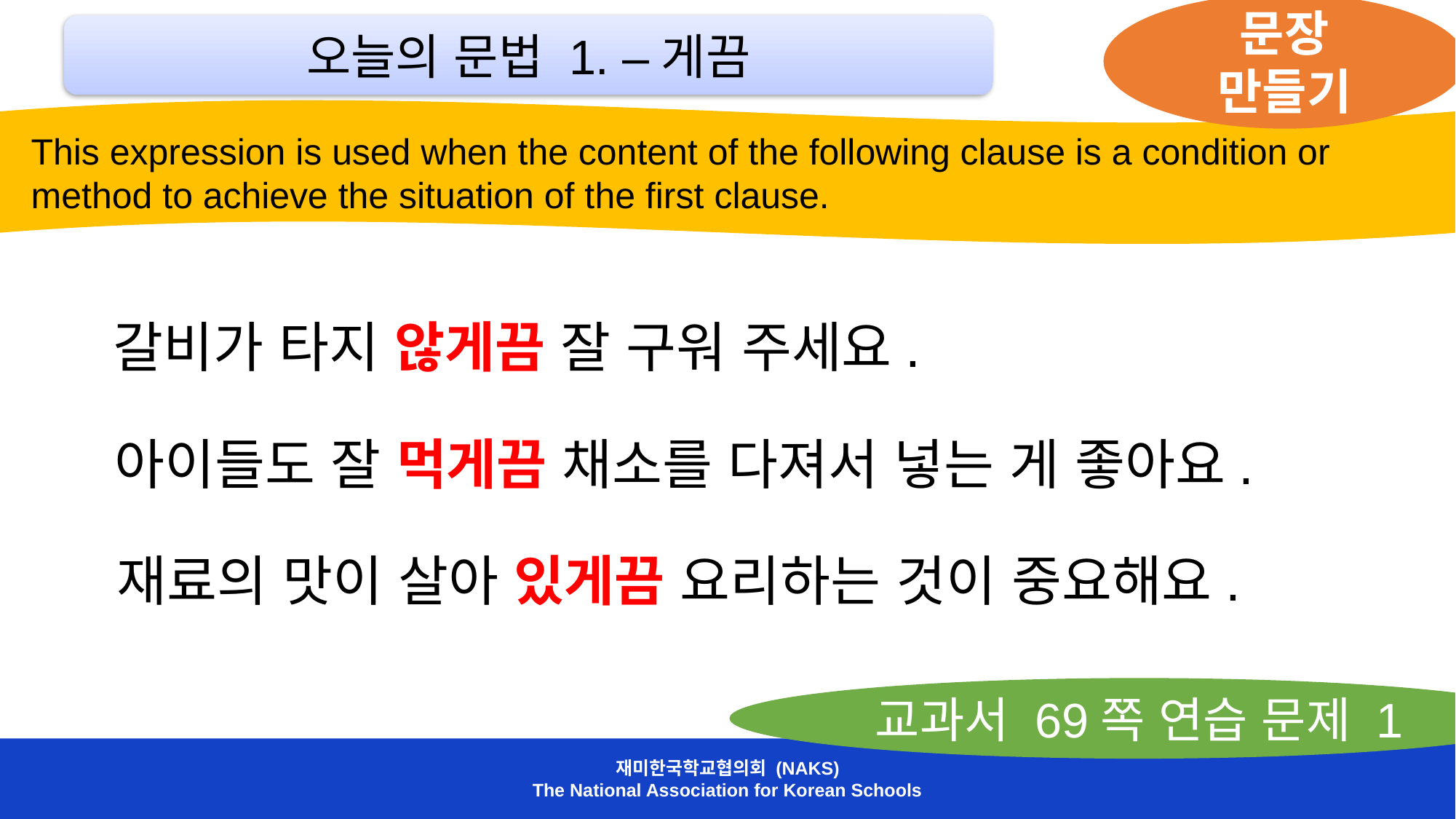

문장 만들기
오늘의 문법 1. –게끔
  This expression is used when the content of the following clause is a condition or
  method to achieve the situation of the first clause.
갈비가 타지 않게끔 잘 구워 주세요.
아이들도 잘 먹게끔 채소를 다져서 넣는 게 좋아요.
재료의 맛이 살아 있게끔 요리하는 것이 중요해요.
교과서 69쪽 연습 문제 1
재미한국학교협의회 (NAKS)
The National Association for Korean Schools